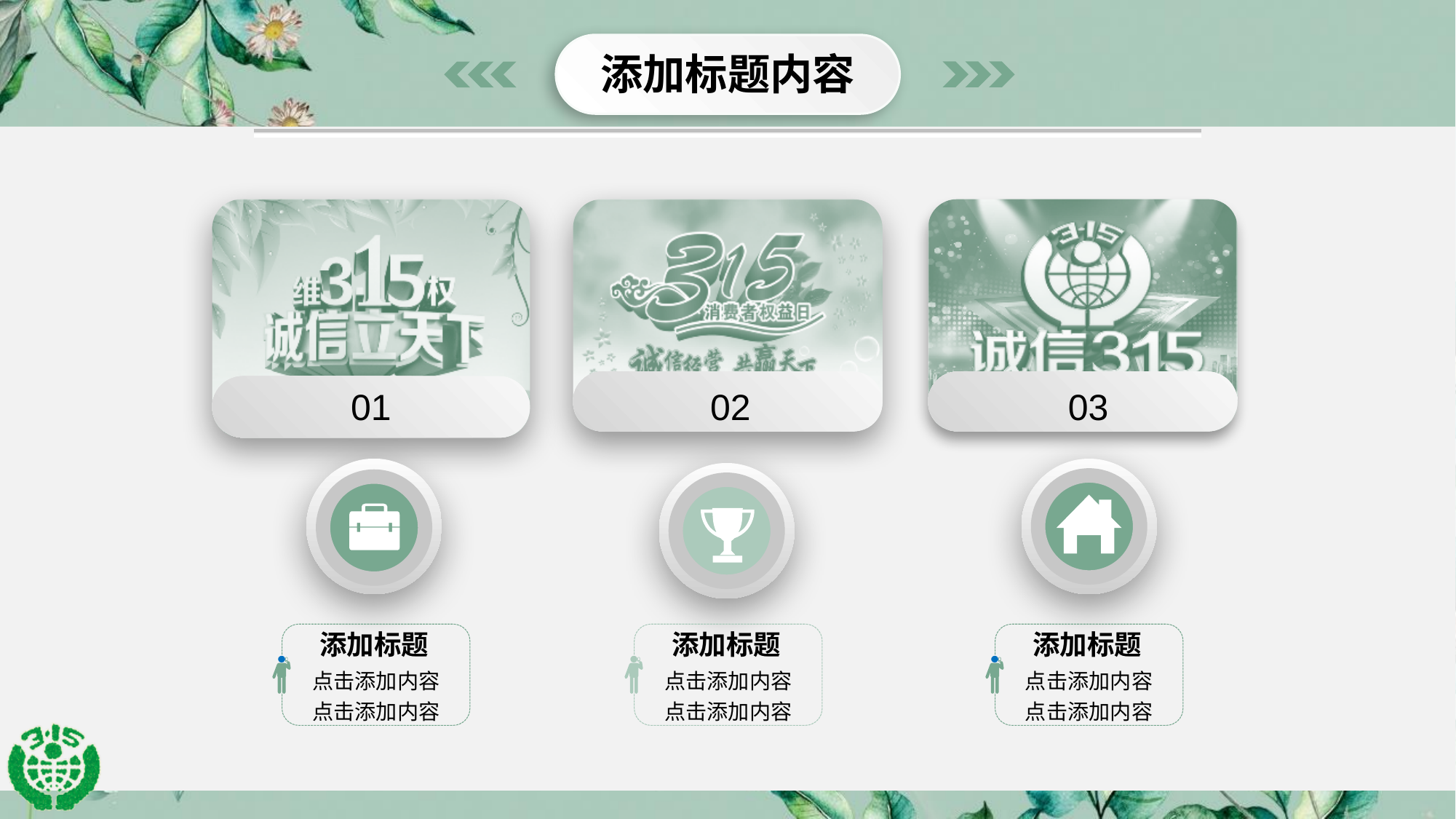

添加标题内容

01

02

03

添加标题
点击添加内容点击添加内容

添加标题
点击添加内容点击添加内容

添加标题
点击添加内容点击添加内容